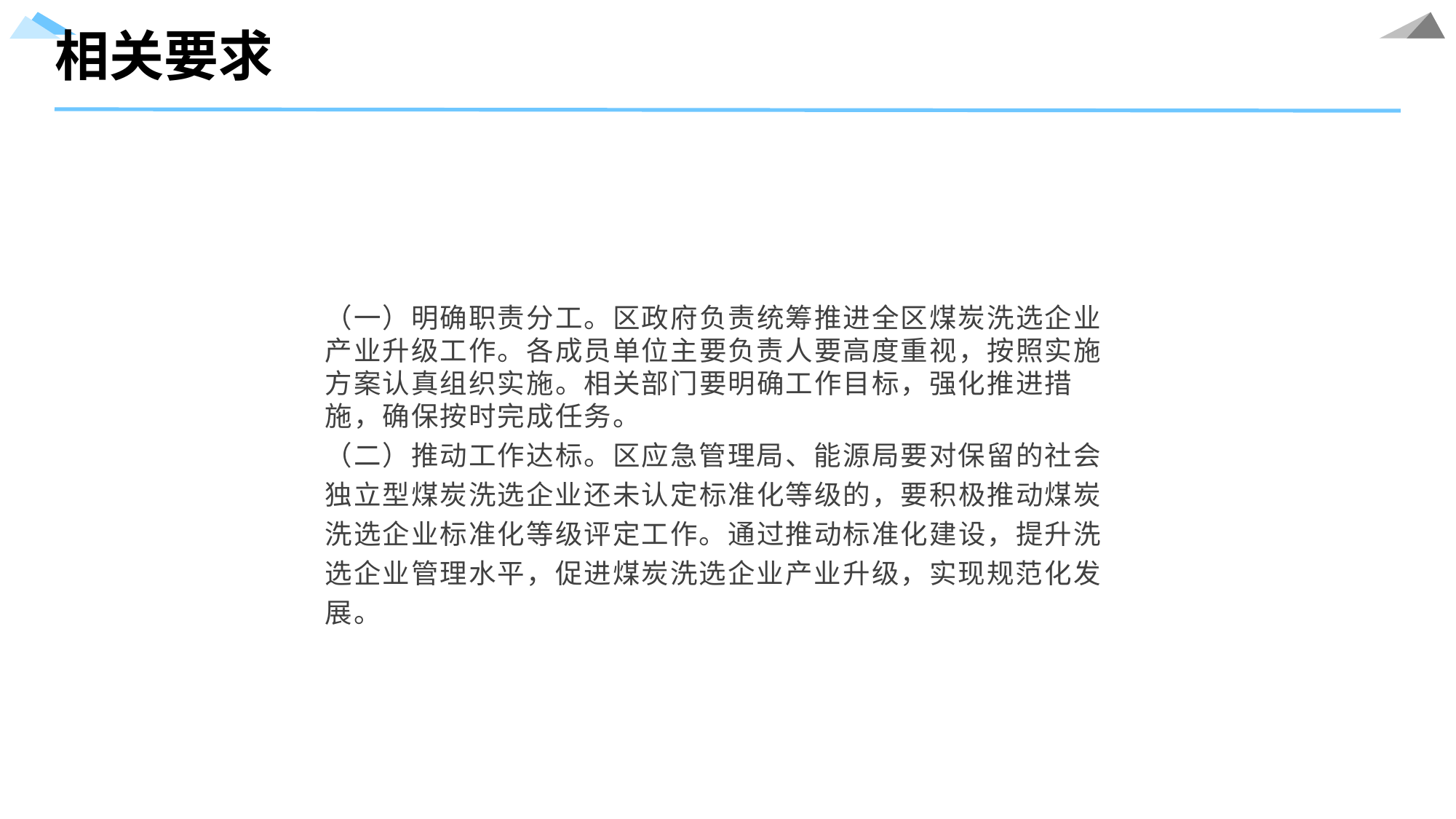

相关要求
（一）明确职责分工。区政府负责统筹推进全区煤炭洗选企业产业升级工作。各成员单位主要负责人要高度重视，按照实施方案认真组织实施。相关部门要明确工作目标，强化推进措施，确保按时完成任务。
（二）推动工作达标。区应急管理局、能源局要对保留的社会独立型煤炭洗选企业还未认定标准化等级的，要积极推动煤炭洗选企业标准化等级评定工作。通过推动标准化建设，提升洗选企业管理水平，促进煤炭洗选企业产业升级，实现规范化发展。